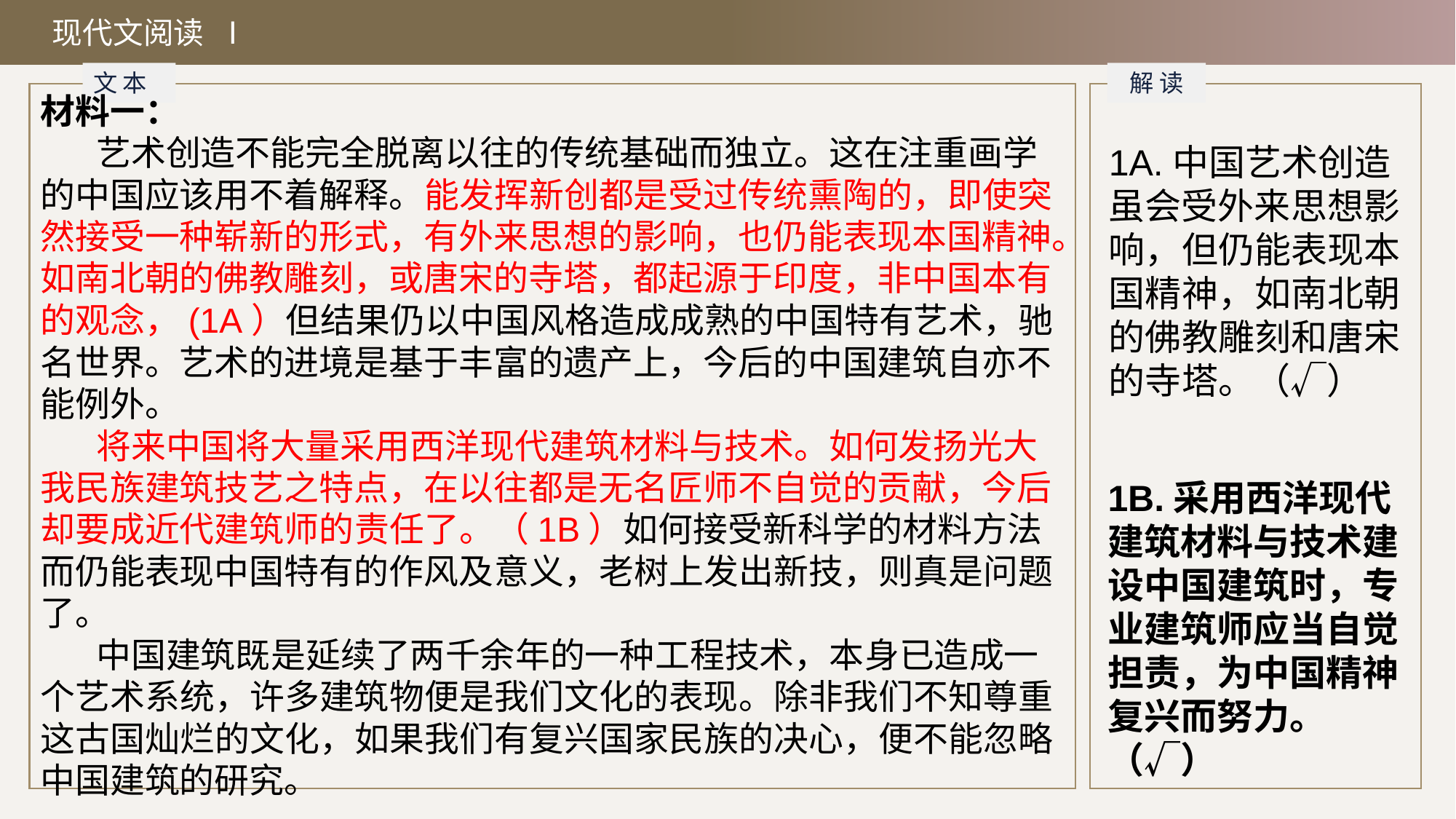

现代文阅读  Ⅰ
文 本
解 读

材料一：
  艺术创造不能完全脱离以往的传统基础而独立。这在注重画学的中国应该用不着解释。能发挥新创都是受过传统熏陶的，即使突然接受一种崭新的形式，有外来思想的影响，也仍能表现本国精神。如南北朝的佛教雕刻，或唐宋的寺塔，都起源于印度，非中国本有的观念，(1A）但结果仍以中国风格造成成熟的中国特有艺术，驰名世界。艺术的进境是基于丰富的遗产上，今后的中国建筑自亦不能例外。
  将来中国将大量采用西洋现代建筑材料与技术。如何发扬光大我民族建筑技艺之特点，在以往都是无名匠师不自觉的贡献，今后却要成近代建筑师的责任了。（1B）如何接受新科学的材料方法而仍能表现中国特有的作风及意义，老树上发出新技，则真是问题了。
  中国建筑既是延续了两千余年的一种工程技术，本身已造成一个艺术系统，许多建筑物便是我们文化的表现。除非我们不知尊重这古国灿烂的文化，如果我们有复兴国家民族的决心，便不能忽略中国建筑的研究。

1A.中国艺术创造虽会受外来思想影响，但仍能表现本国精神，如南北朝的佛教雕刻和唐宋的寺塔。（√）
1B.采用西洋现代建筑材料与技术建设中国建筑时，专业建筑师应当自觉担责，为中国精神复兴而努力。（√）